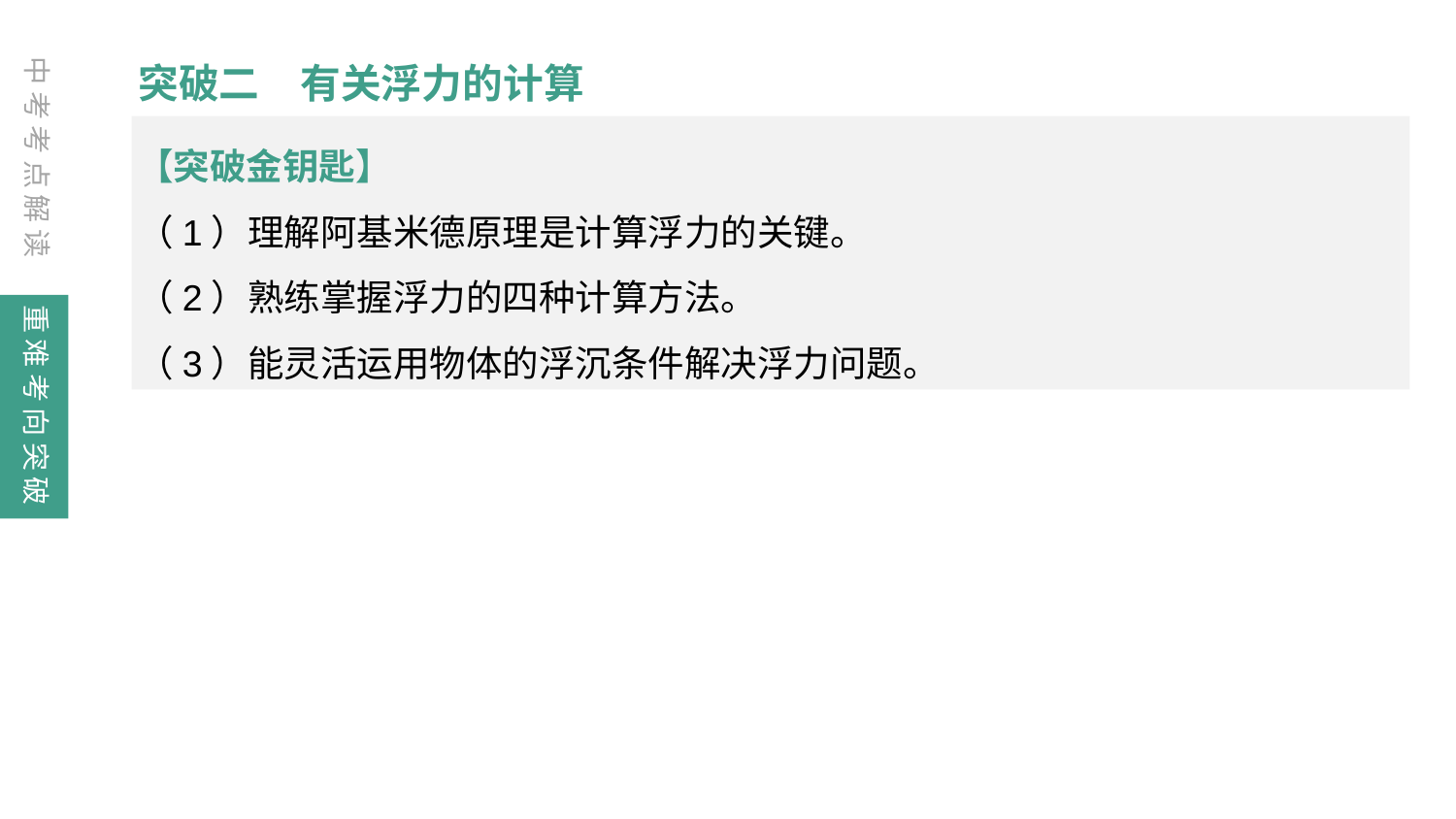

中考考点解读
突破二　有关浮力的计算
【突破金钥匙】
（1）理解阿基米德原理是计算浮力的关键。
（2）熟练掌握浮力的四种计算方法。
（3）能灵活运用物体的浮沉条件解决浮力问题。
重难考向突破